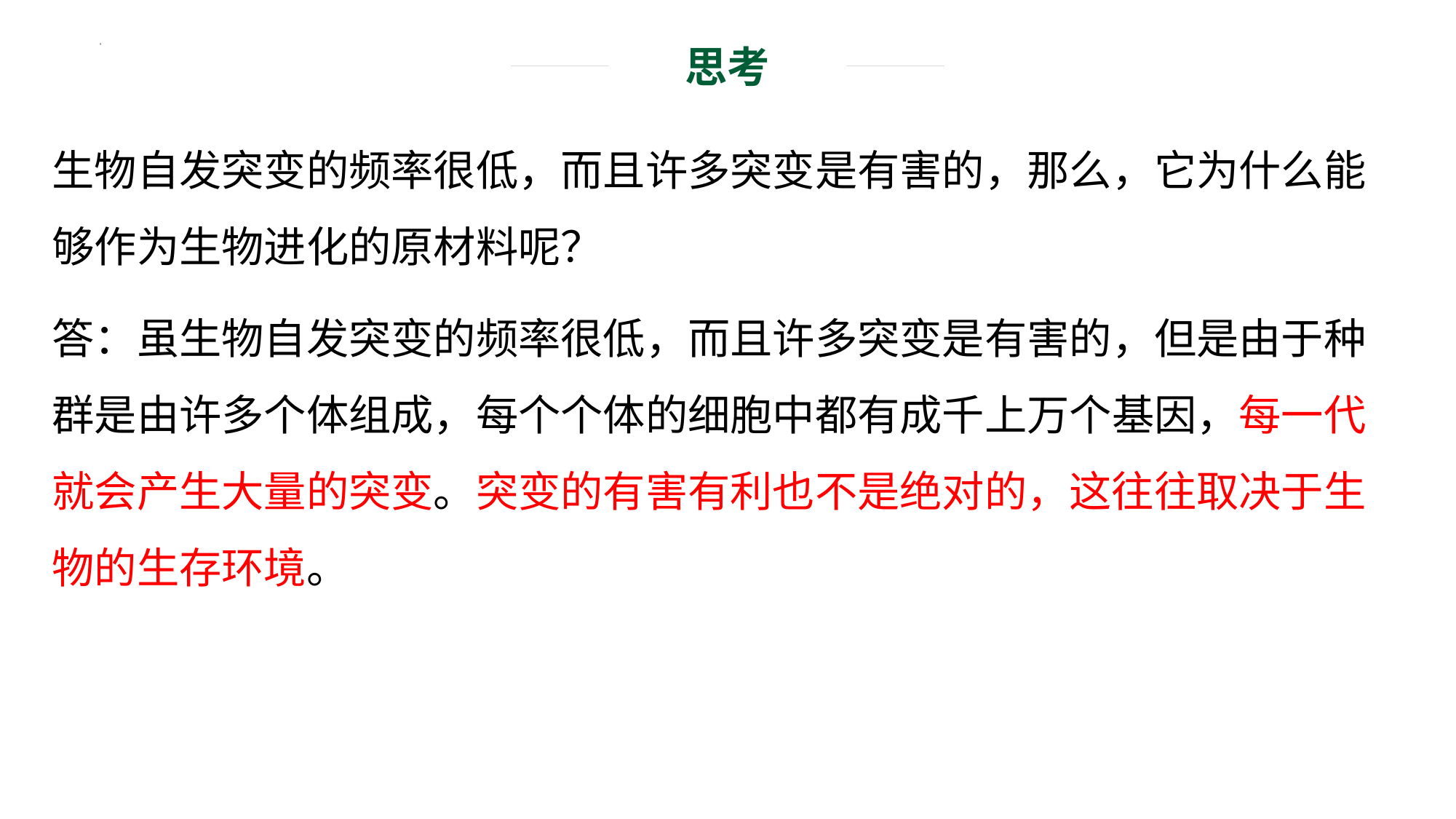

生物自发突变的频率很低，而且许多突变是有害的，那么，它为什么能够作为生物进化的原材料呢？
答：虽生物自发突变的频率很低，而且许多突变是有害的，但是由于种群是由许多个体组成，每个个体的细胞中都有成千上万个基因，每一代就会产生大量的突变。突变的有害有利也不是绝对的，这往往取决于生物的生存环境。